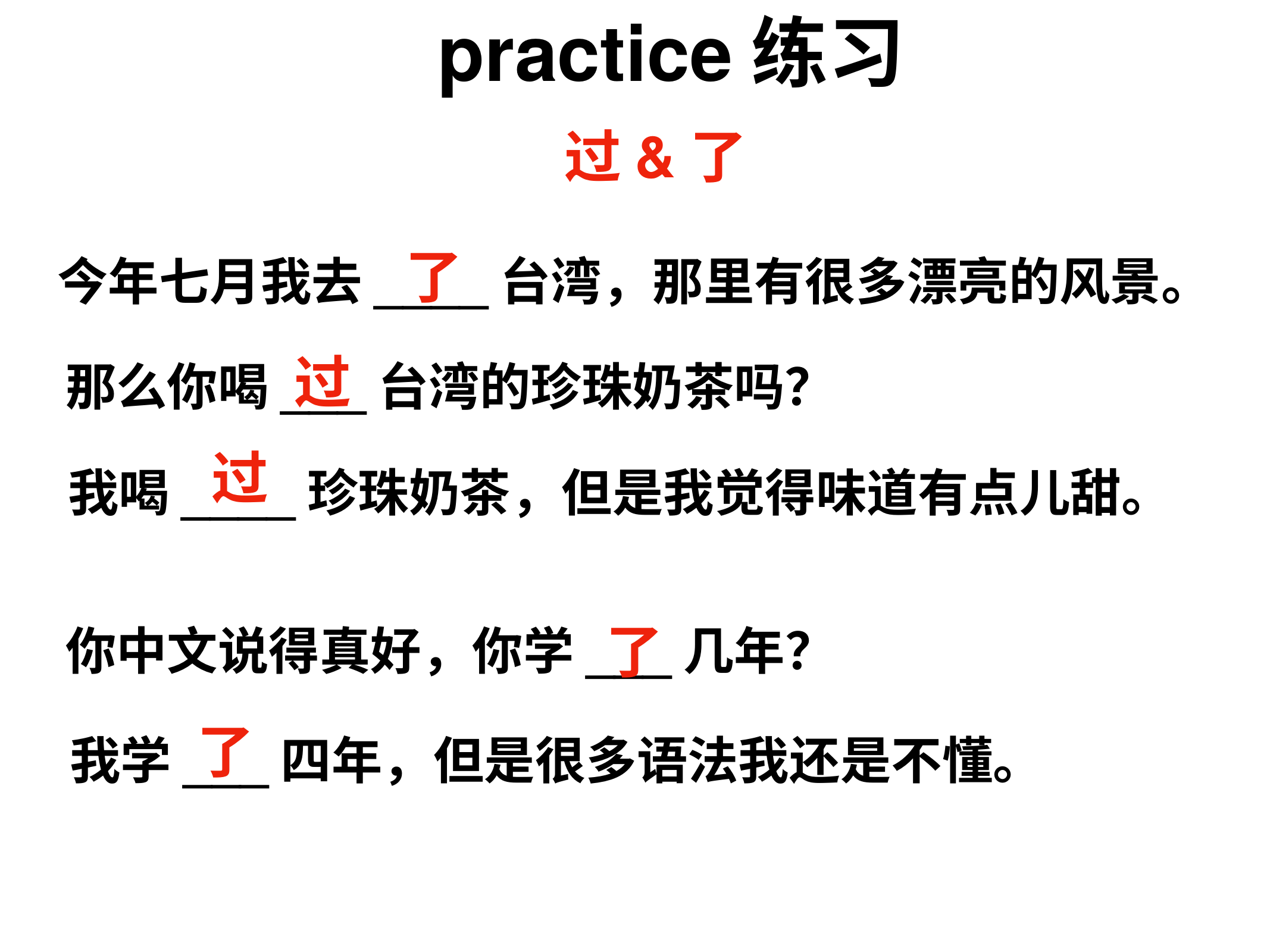

practice练习
过&了
了
今年七月我去____台湾，那里有很多漂亮的风景。
过
那么你喝___台湾的珍珠奶茶吗？
过
我喝____珍珠奶茶，但是我觉得味道有点儿甜。
了
你中文说得真好，你学___几年？
了
我学___四年，但是很多语法我还是不懂。